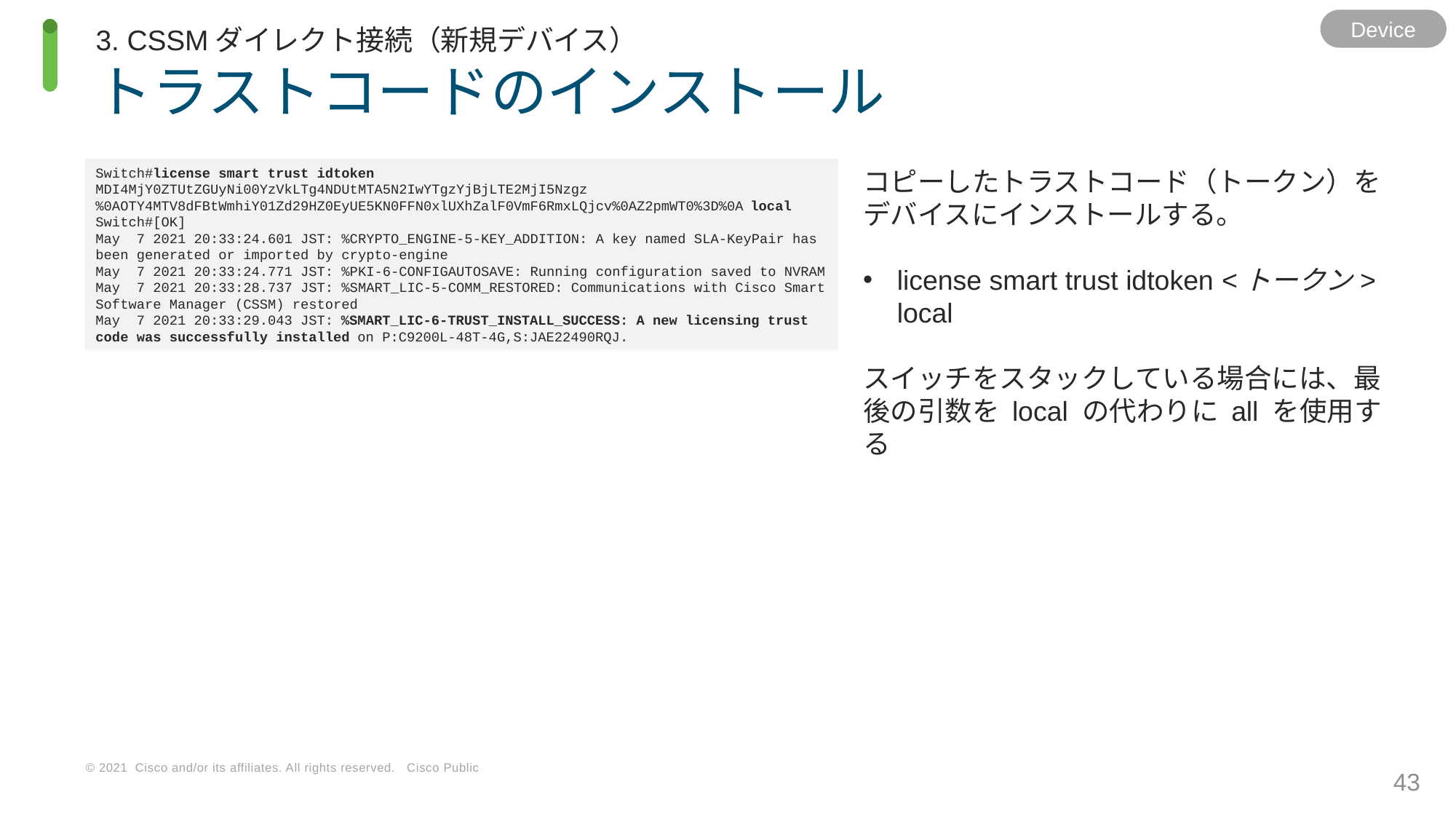

3. CSSMダイレクト接続（新規デバイス）
Device
# トラストコードのインストール
Switch#license smart trust idtoken MDI4MjY0ZTUtZGUyNi00YzVkLTg4NDUtMTA5N2IwYTgzYjBjLTE2MjI5Nzgz%0AOTY4MTV8dFBtWmhiY01Zd29HZ0EyUE5KN0FFN0xlUXhZalF0VmF6RmxLQjcv%0AZ2pmWT0%3D%0A local
Switch#[OK]
May  7 2021 20:33:24.601 JST: %CRYPTO_ENGINE-5-KEY_ADDITION: A key named SLA-KeyPair has been generated or imported by crypto-engine
May  7 2021 20:33:24.771 JST: %PKI-6-CONFIGAUTOSAVE: Running configuration saved to NVRAM
May  7 2021 20:33:28.737 JST: %SMART_LIC-5-COMM_RESTORED: Communications with Cisco Smart Software Manager (CSSM) restored
May  7 2021 20:33:29.043 JST: %SMART_LIC-6-TRUST_INSTALL_SUCCESS: A new licensing trust code was successfully installed on P:C9200L-48T-4G,S:JAE22490RQJ.
コピーしたトラストコード（トークン）をデバイスにインストールする。

license smart trust idtoken <トークン> local

スイッチをスタックしている場合には、最後の引数を local の代わりに all を使用する
43